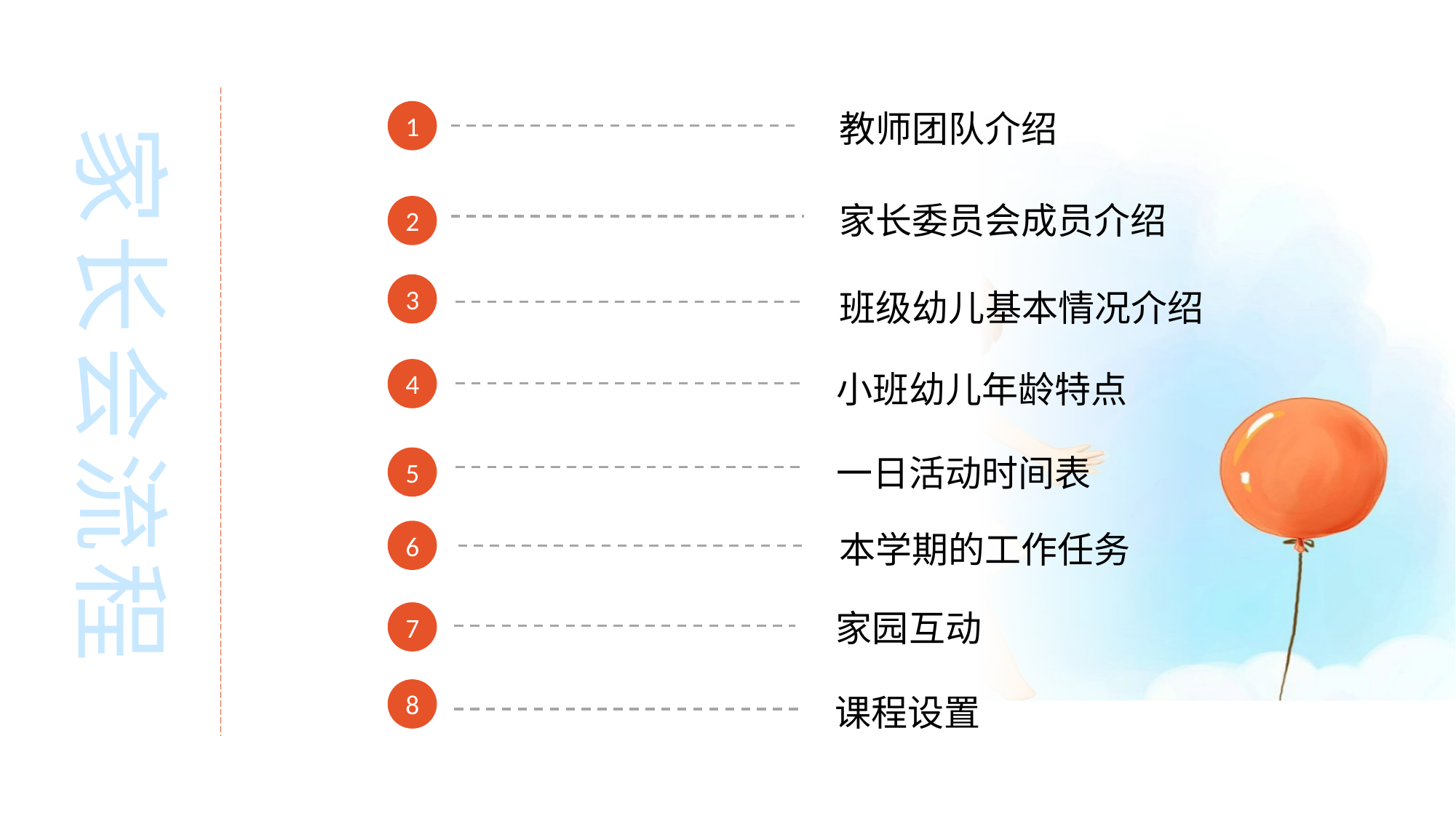

教师团队介绍
1
家长会流程
家长委员会成员介绍
2
3
班级幼儿基本情况介绍
4
小班幼儿年龄特点
一日活动时间表
5
6
本学期的工作任务
家园互动
7
8
课程设置